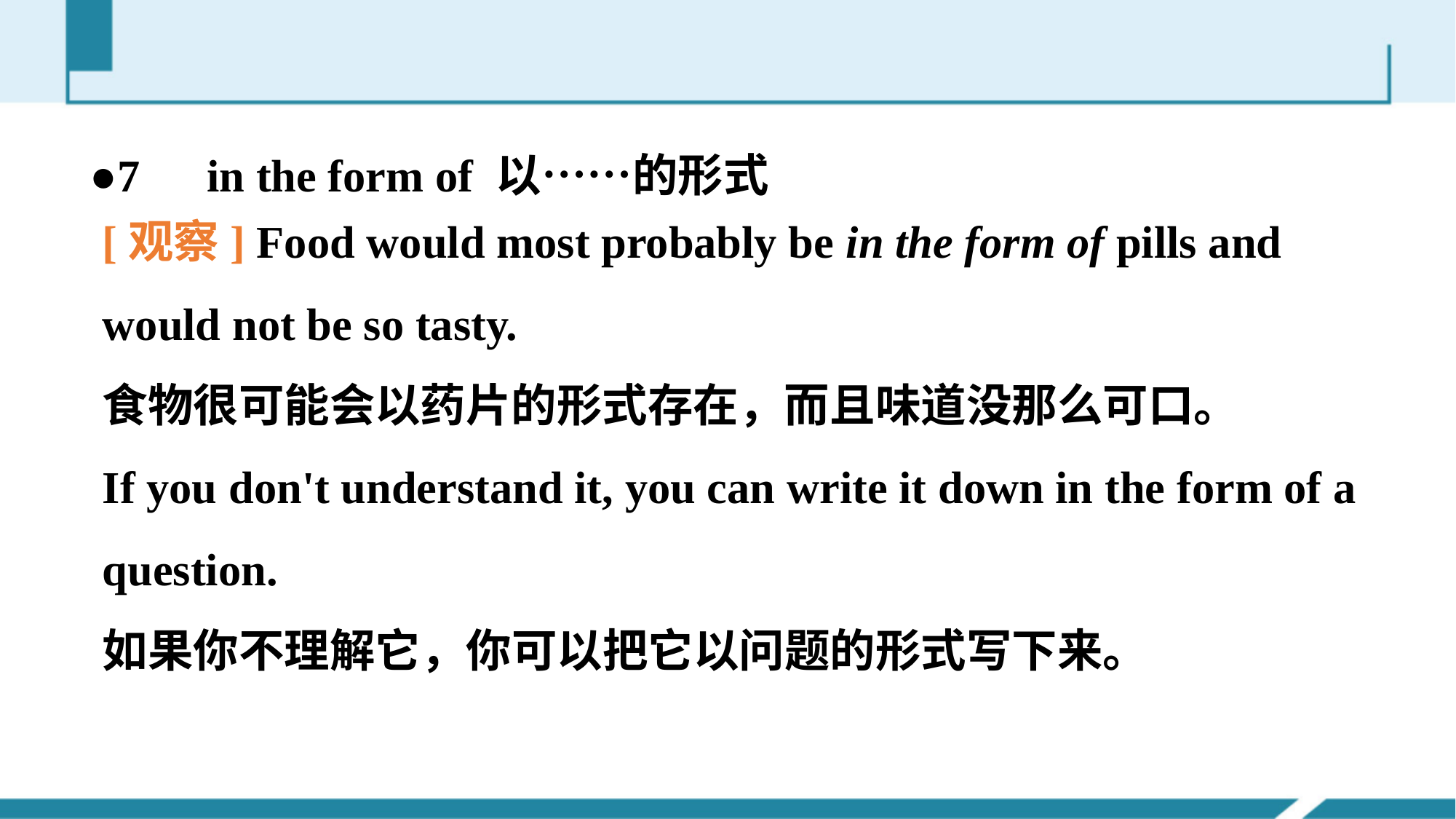

●7　in the form of 以……的形式
[观察] Food would most probably be in the form of pills and would not be so tasty.
食物很可能会以药片的形式存在，而且味道没那么可口。
If you don't understand it, you can write it down in the form of a question.
如果你不理解它，你可以把它以问题的形式写下来。